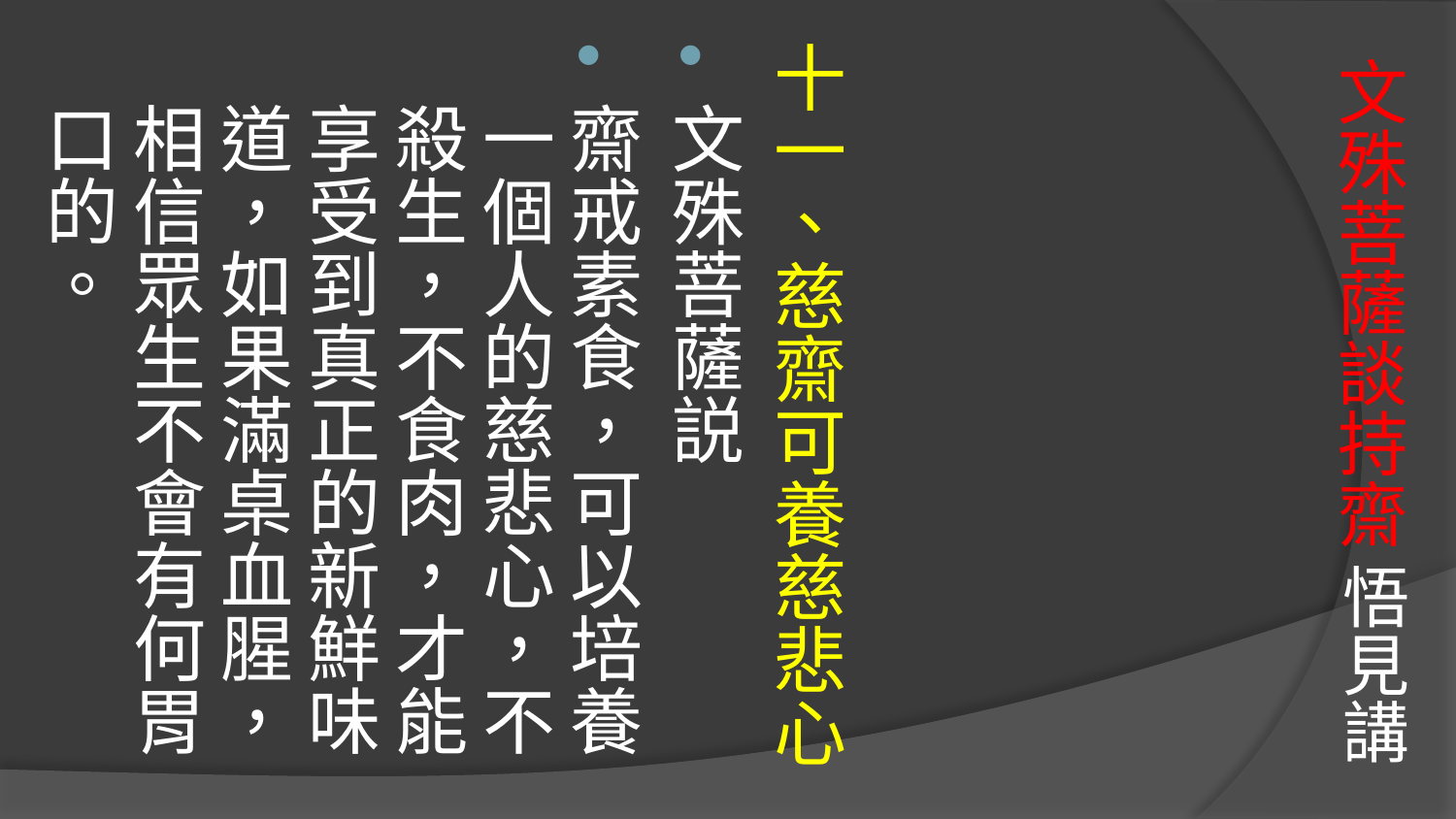

十一、慈齋可養慈悲心
文殊菩薩説
齋戒素食，可以培養一個人的慈悲心，不殺生，不食肉，才能享受到真正的新鮮味道，如果滿桌血腥，相信眾生不會有何胃口的。
# 文殊菩薩談持齋 悟見講